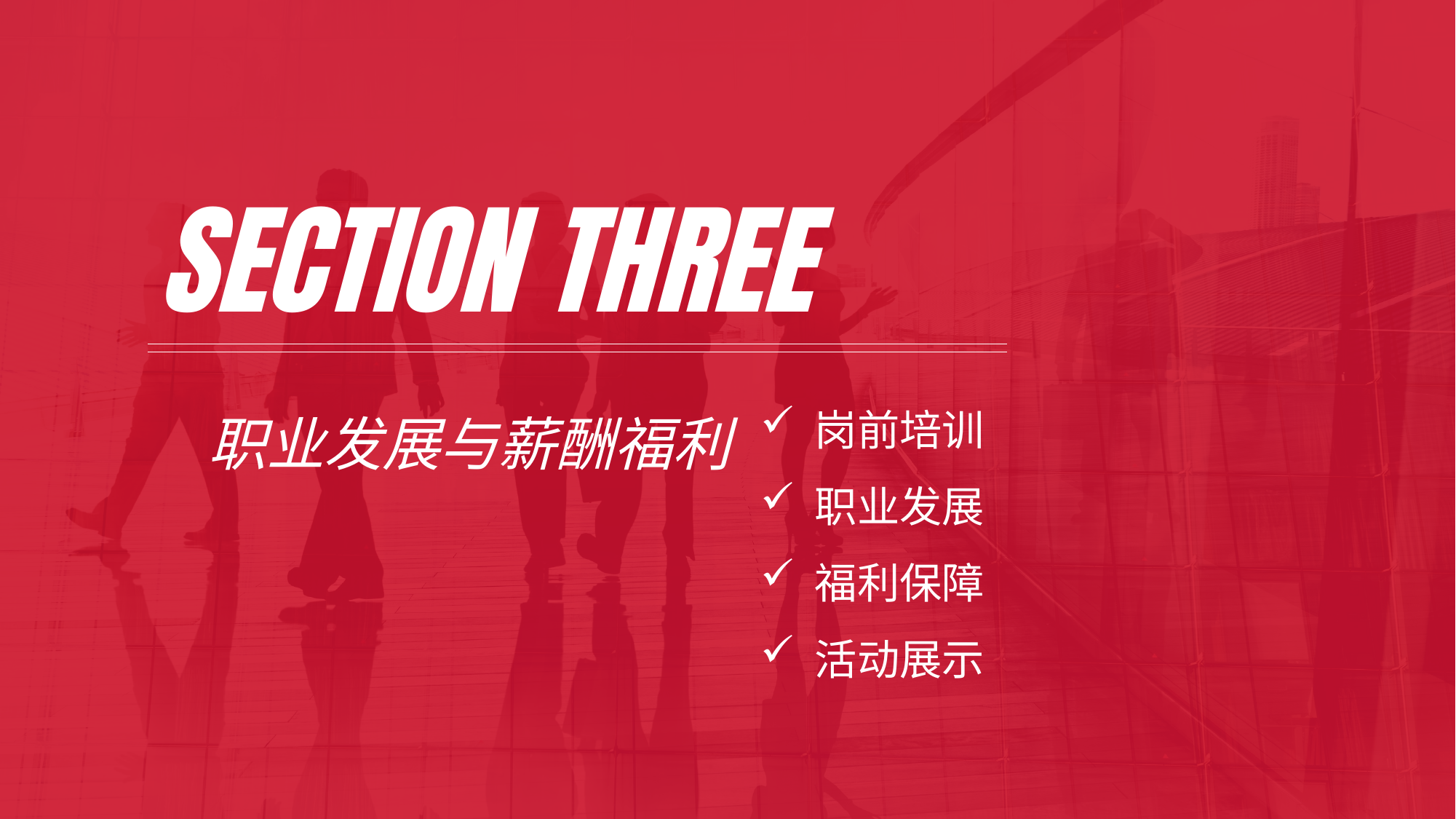

SECTION THREE
职业发展与薪酬福利
岗前培训
职业发展
福利保障
活动展示